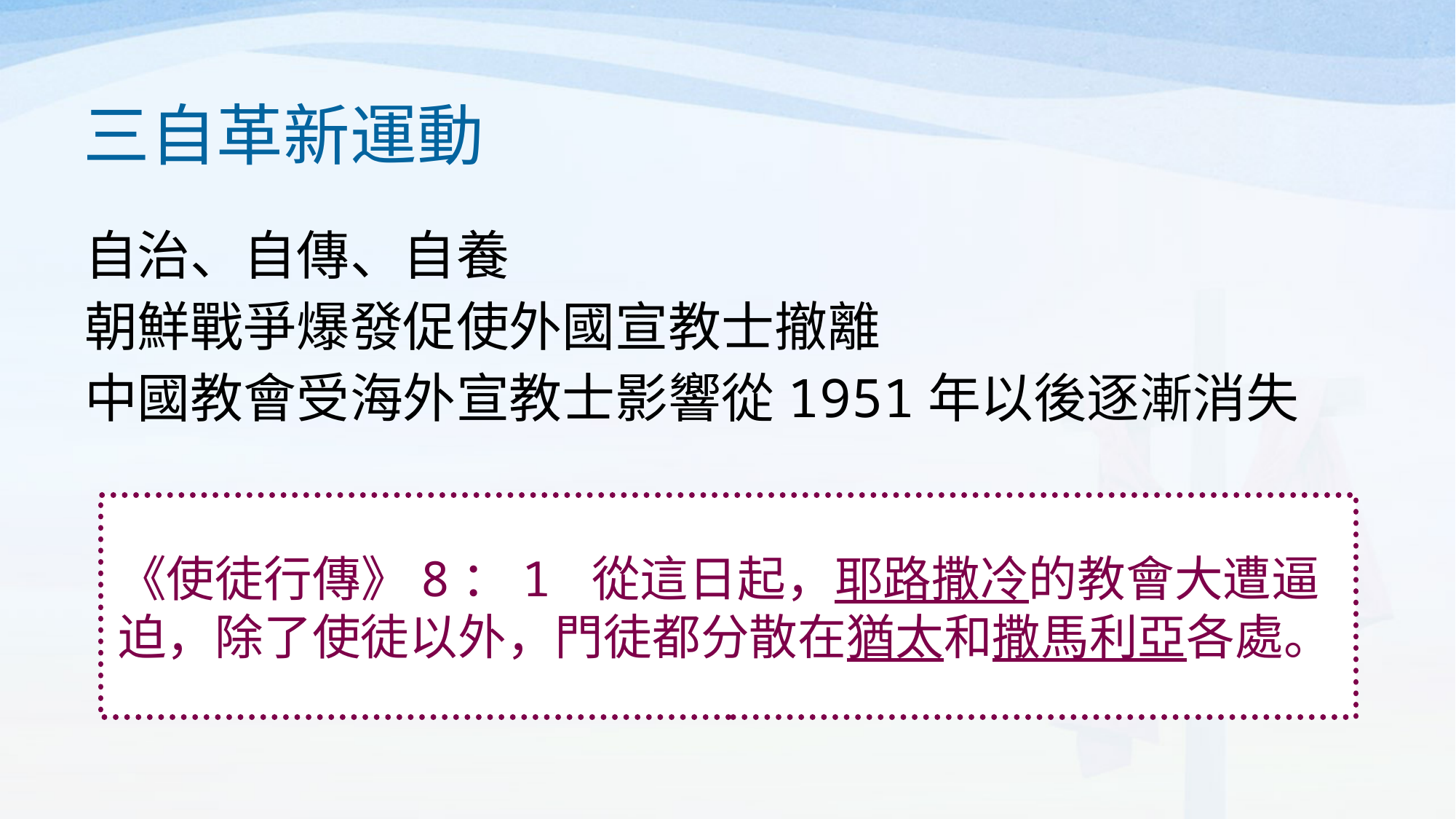

三自革新運動

自治、自傳、自養
朝鮮戰爭爆發促使外國宣教士撤離
中國教會受海外宣教士影響從1951年以後逐漸消失
《使徒行傳》8：1 從這日起，耶路撒冷的教會大遭逼迫，除了使徒以外，門徒都分散在猶太和撒馬利亞各處。